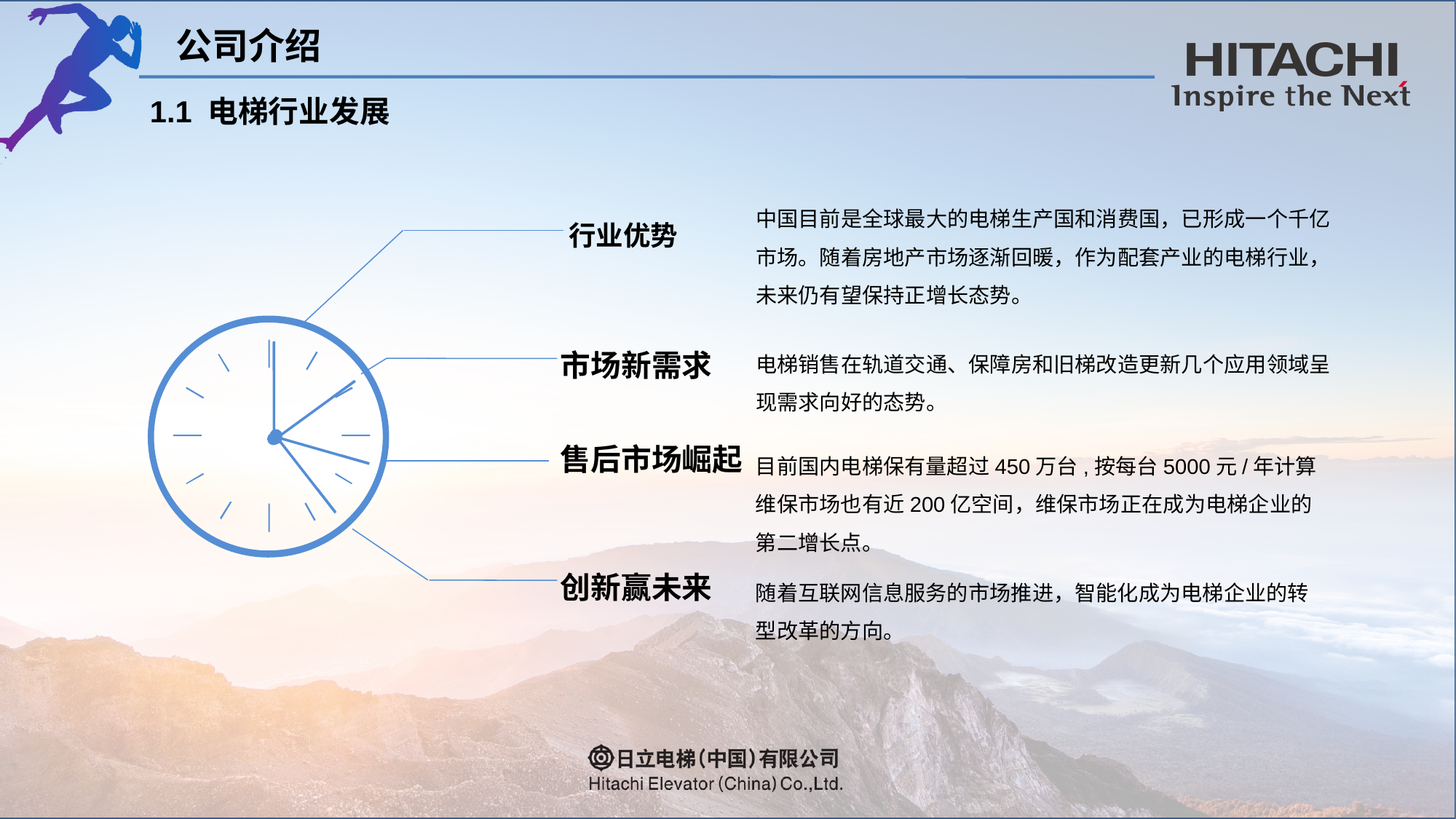

公司介绍
1.1 电梯行业发展
中国目前是全球最大的电梯生产国和消费国，已形成一个千亿市场。随着房地产市场逐渐回暖，作为配套产业的电梯行业，未来仍有望保持正增长态势。
行业优势

电梯销售在轨道交通、保障房和旧梯改造更新几个应用领域呈现需求向好的态势。
市场新需求

售后市场崛起
目前国内电梯保有量超过450万台,按每台5000元/年计算维保市场也有近200亿空间，维保市场正在成为电梯企业的第二增长点。

创新赢未来
随着互联网信息服务的市场推进，智能化成为电梯企业的转型改革的方向。